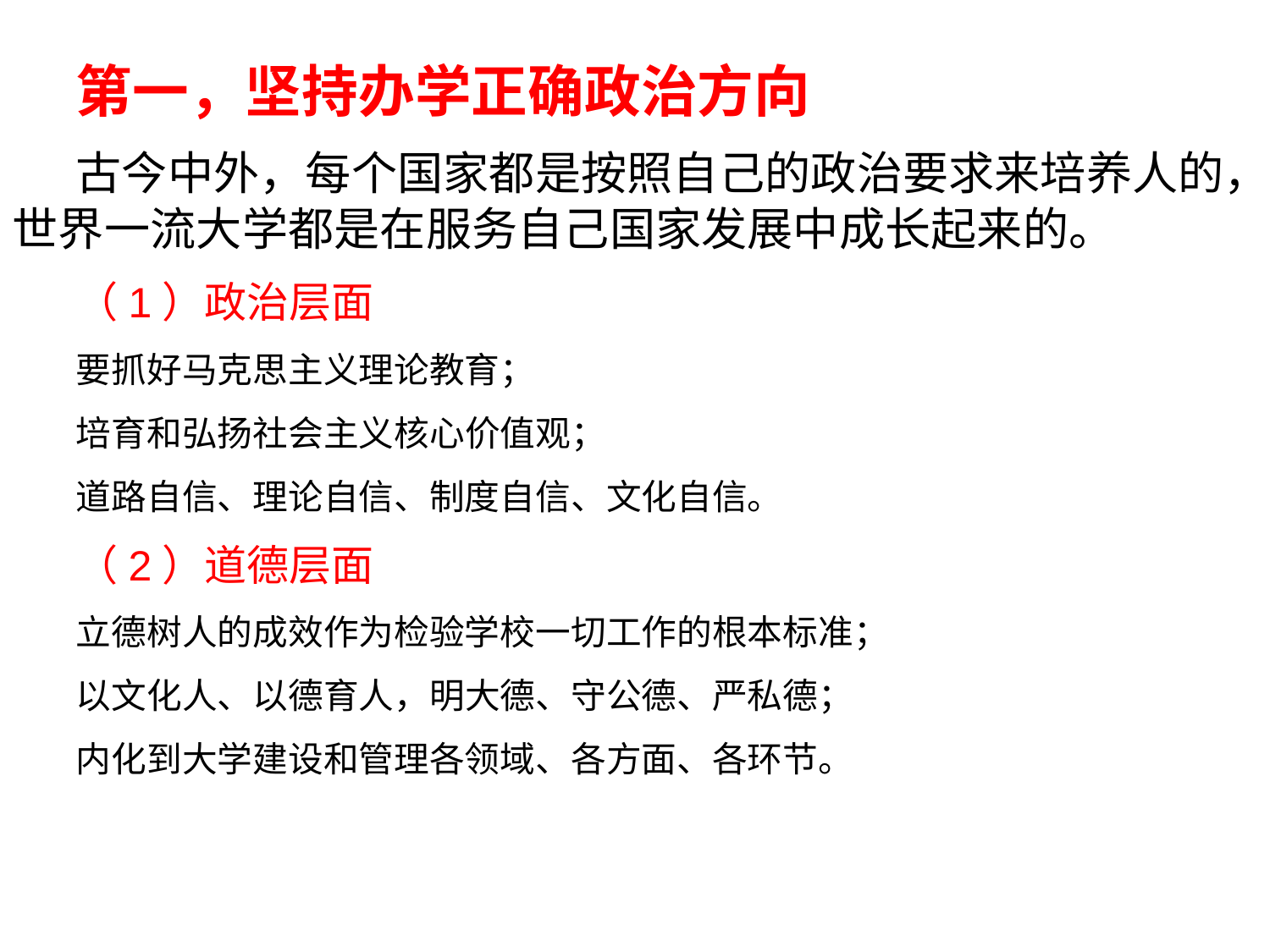

第一，坚持办学正确政治方向
古今中外，每个国家都是按照自己的政治要求来培养人的，世界一流大学都是在服务自己国家发展中成长起来的。
（1）政治层面
要抓好马克思主义理论教育；
培育和弘扬社会主义核心价值观；
道路自信、理论自信、制度自信、文化自信。
（2）道德层面
立德树人的成效作为检验学校一切工作的根本标准；
以文化人、以德育人，明大德、守公德、严私德；
内化到大学建设和管理各领域、各方面、各环节。